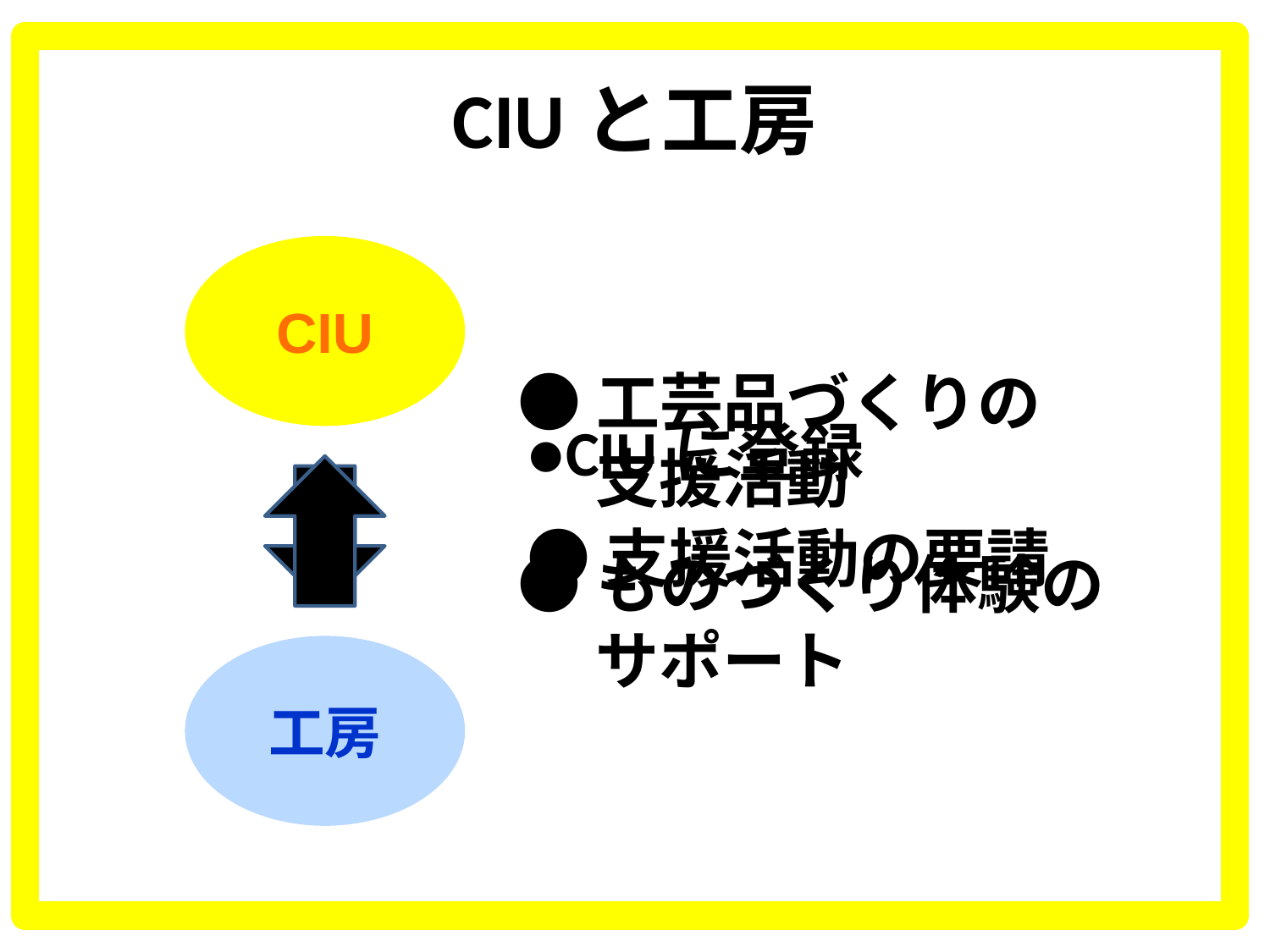

# CIUと工房

CIU
●工芸品づくりの
　 支援活動

●ものづくり体験の
　 サポート
●CIUに登録

●支援活動の要請

工房